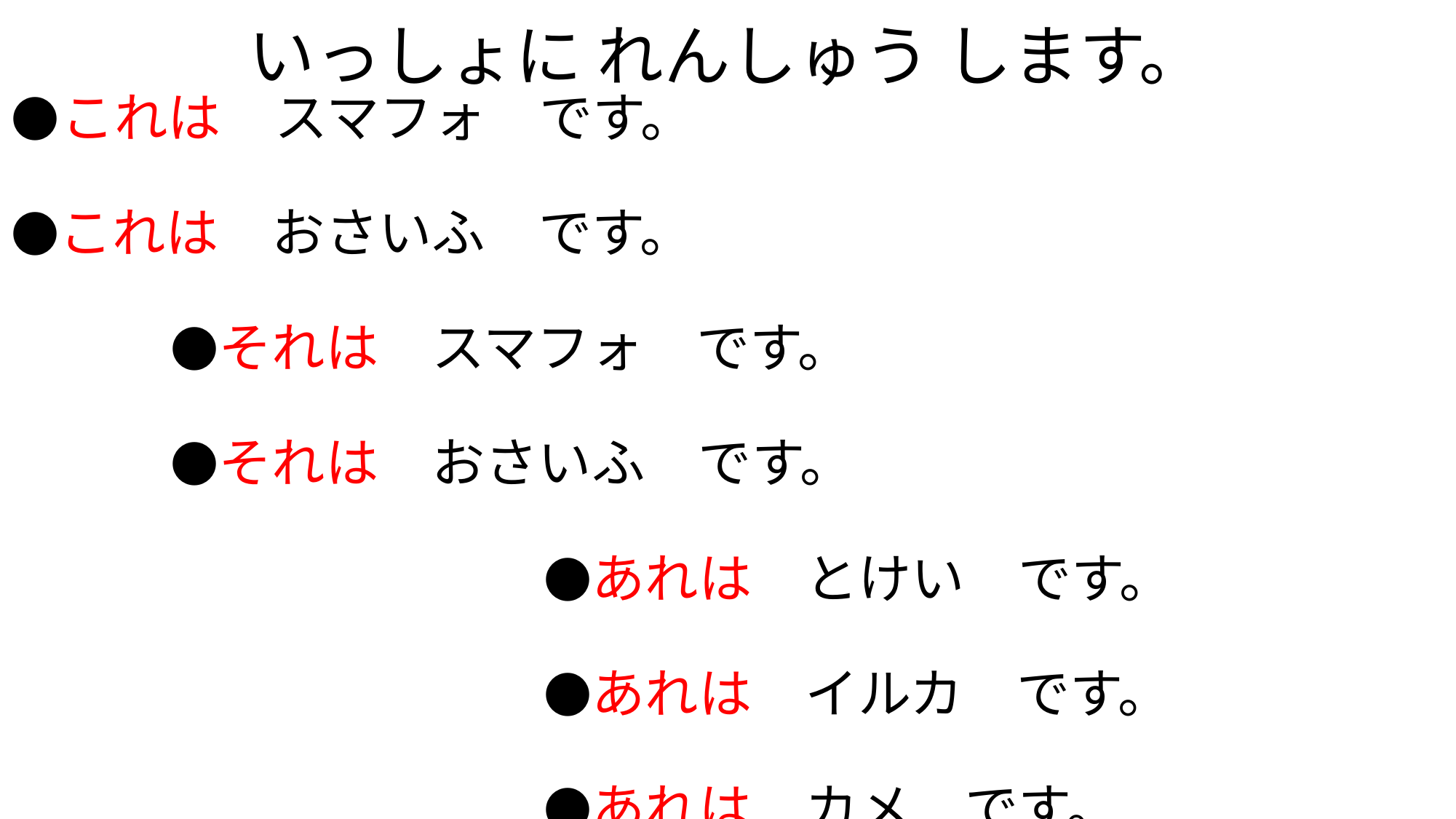

# いっしょに れんしゅう します。
●これは　スマフォ　です。
●これは　おさいふ　です。
　　　●それは　スマフォ　です。
　　　●それは　おさいふ　です。
　　　　　　　　　　●あれは　とけい　です。
　　　　　　　　　　●あれは　イルカ　です。
　　　　　　　　　　●あれは　カメ　です。